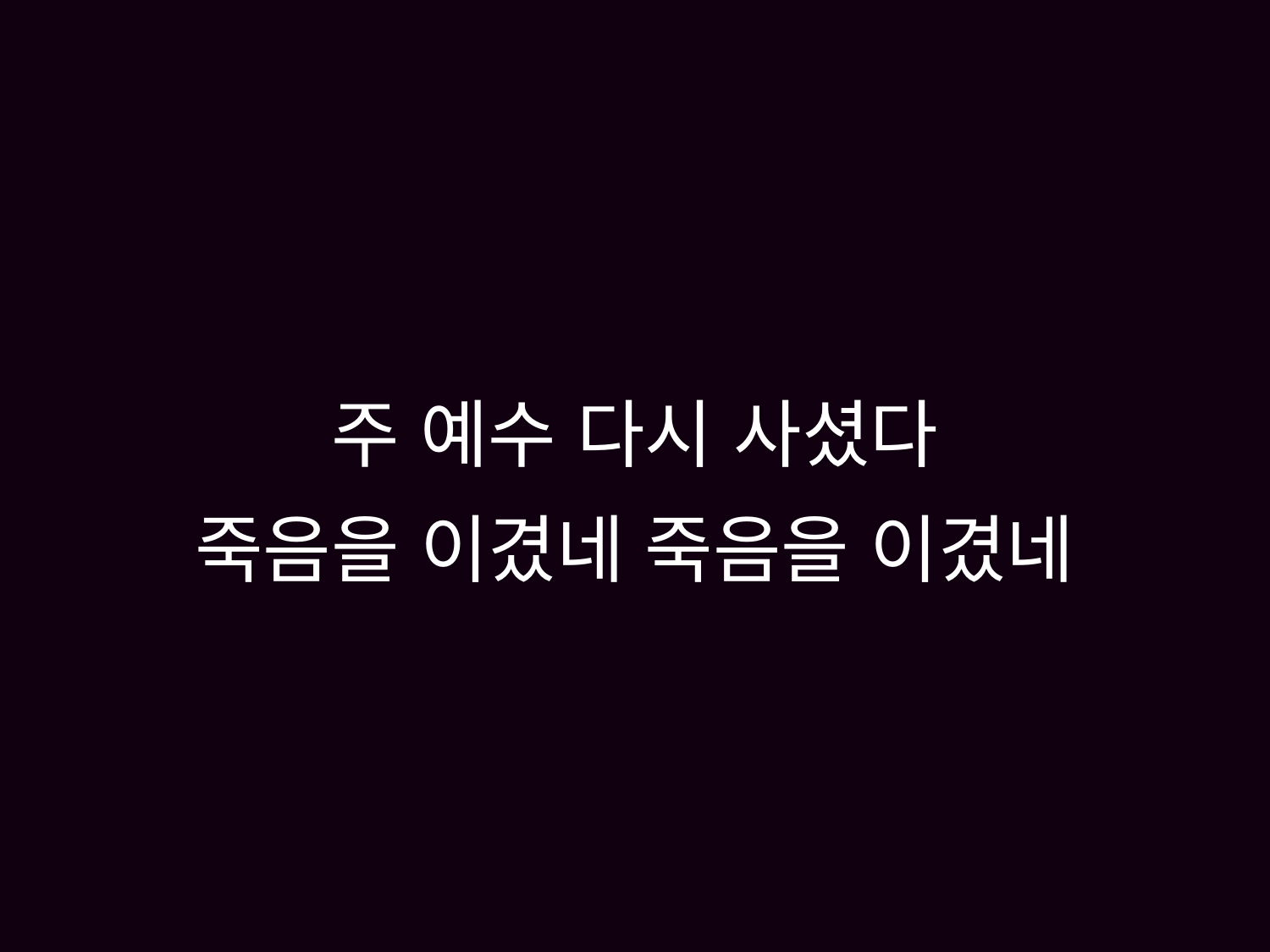

# 주 예수 다시 사셨다 죽음을 이겼네 죽음을 이겼네